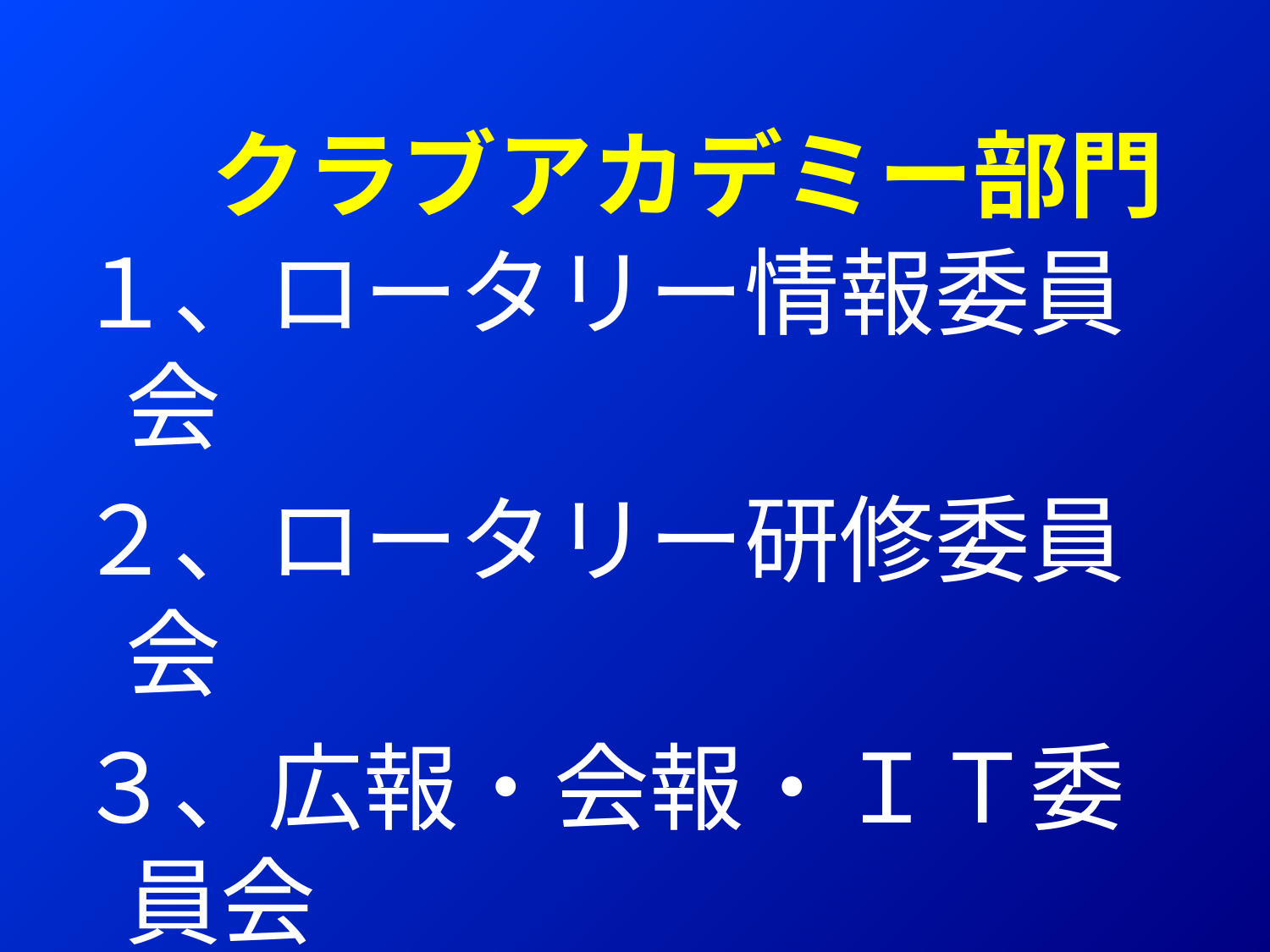

クラブアカデミー部門
１、ロータリー情報委員会
２、ロータリー研修委員会
３、広報・会報・ＩＴ委員会